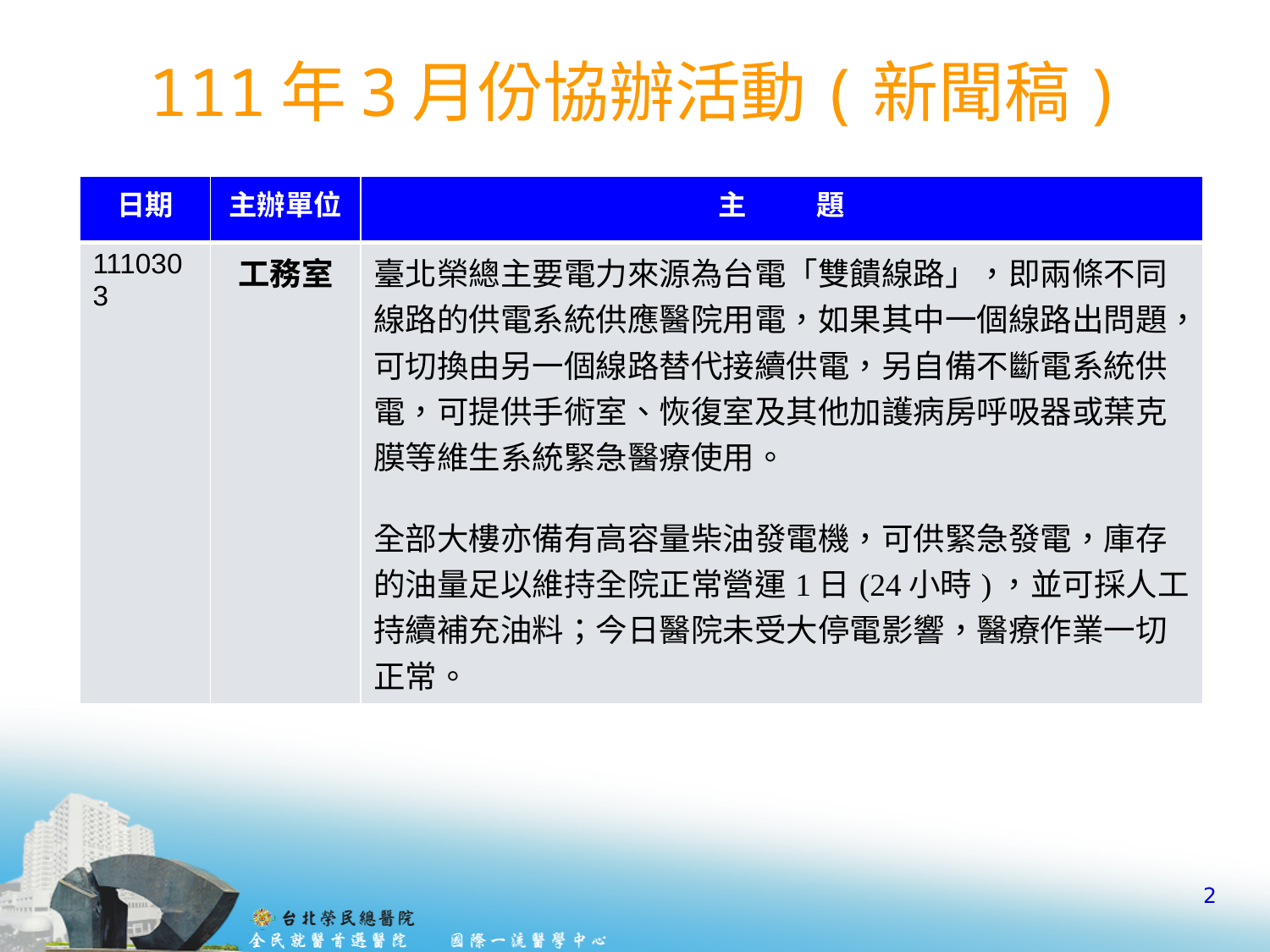

# 111年3月份協辦活動(新聞稿)
| 日期 | 主辦單位 | 主 題 |
| --- | --- | --- |
| 1110303 | 工務室 | 臺北榮總主要電力來源為台電「雙饋線路」，即兩條不同線路的供電系統供應醫院用電，如果其中一個線路出問題，可切換由另一個線路替代接續供電，另自備不斷電系統供電，可提供手術室、恢復室及其他加護病房呼吸器或葉克膜等維生系統緊急醫療使用。 全部大樓亦備有高容量柴油發電機，可供緊急發電，庫存的油量足以維持全院正常營運1日(24小時)，並可採人工持續補充油料；今日醫院未受大停電影響，醫療作業一切正常。 |
2